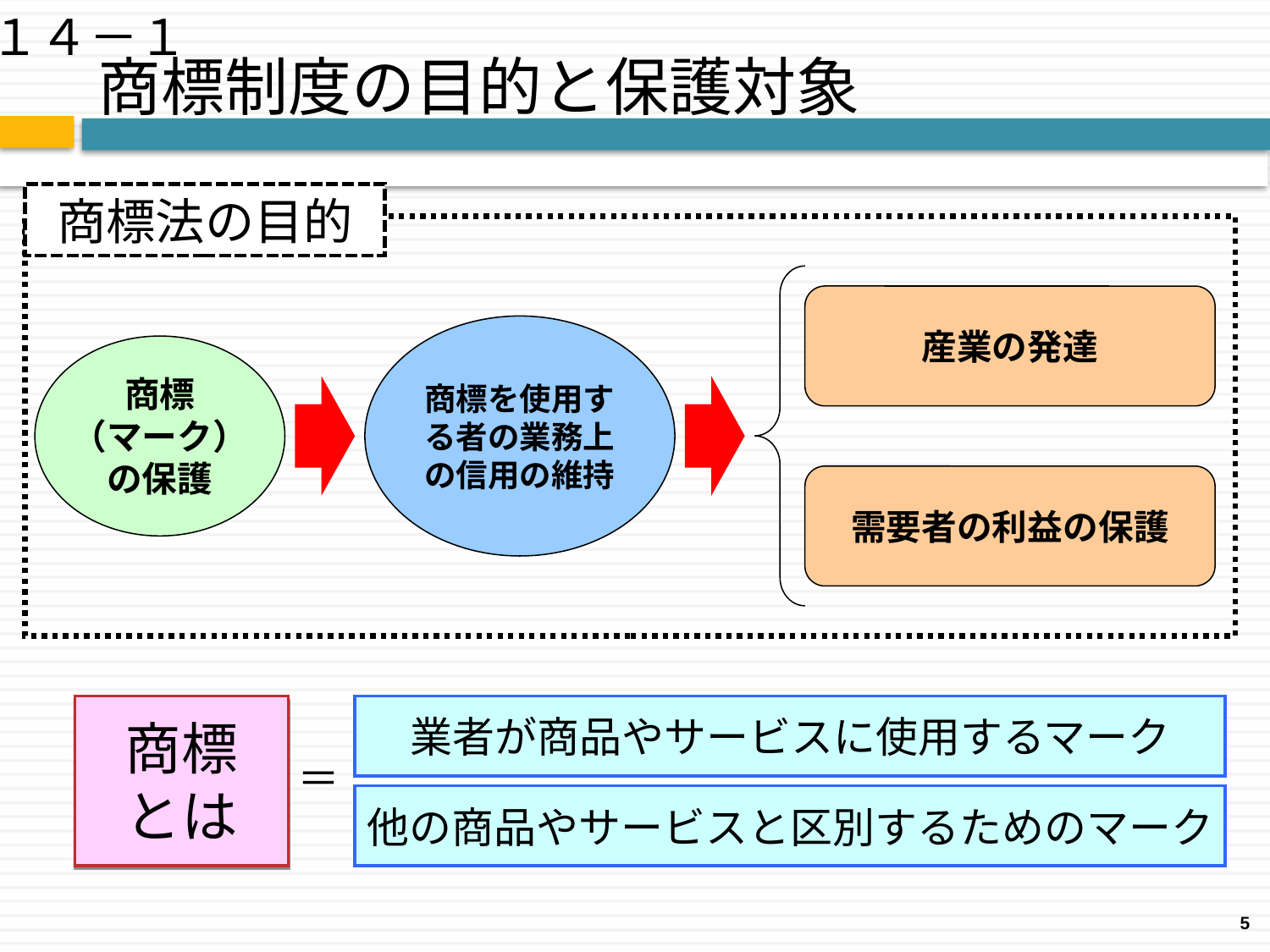

１４－１
# 商標制度の目的と保護対象
商標法の目的

産業の発達
商標を使用する者の業務上の信用の維持
商標
（マーク）
の保護

需要者の利益の保護
商標
とは
業者が商品やサービスに使用するマーク
＝
他の商品やサービスと区別するためのマーク
5